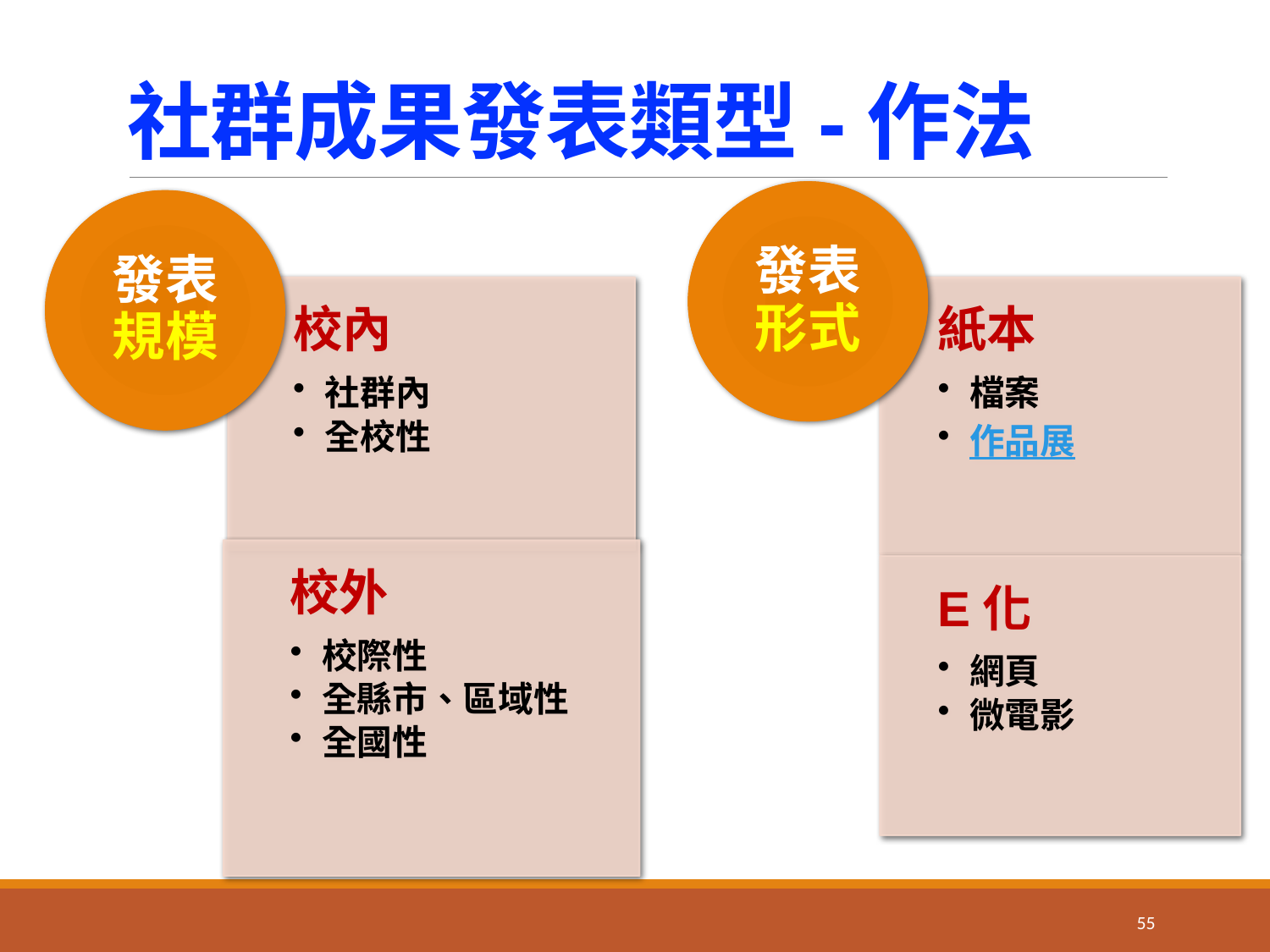

# 社群成果發表類型-作法
校內
社群內
全校性
校外
校際性
全縣市、區域性
全國性
發表
規模
紙本
檔案
作品展
E化
網頁
微電影
發表
形式
55